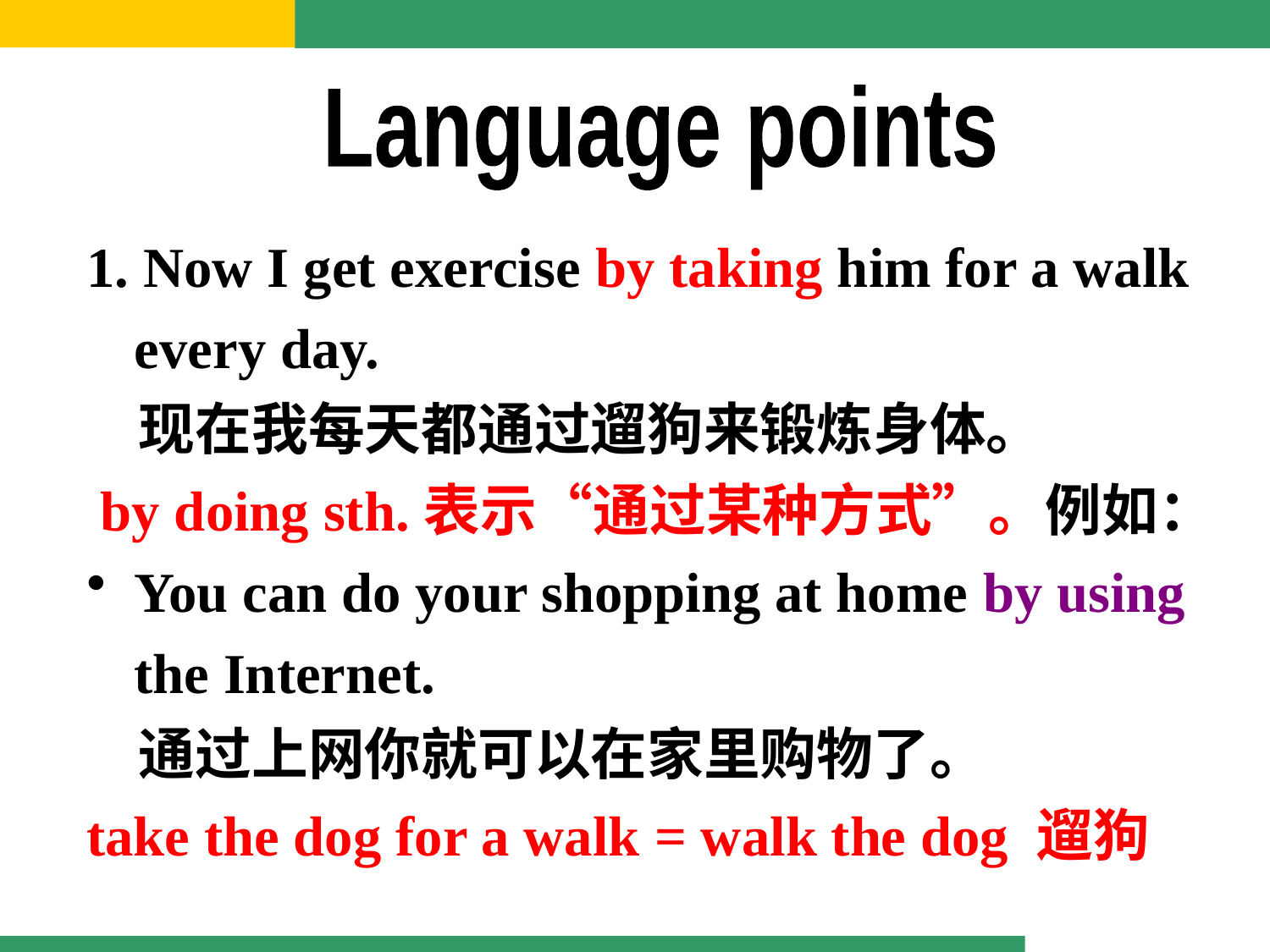

Language points
1. Now I get exercise by taking him for a walk every day.
   现在我每天都通过遛狗来锻炼身体。
 by doing sth.表示“通过某种方式”。例如：
You can do your shopping at home by using the Internet.
   通过上网你就可以在家里购物了。
take the dog for a walk = walk the dog 遛狗